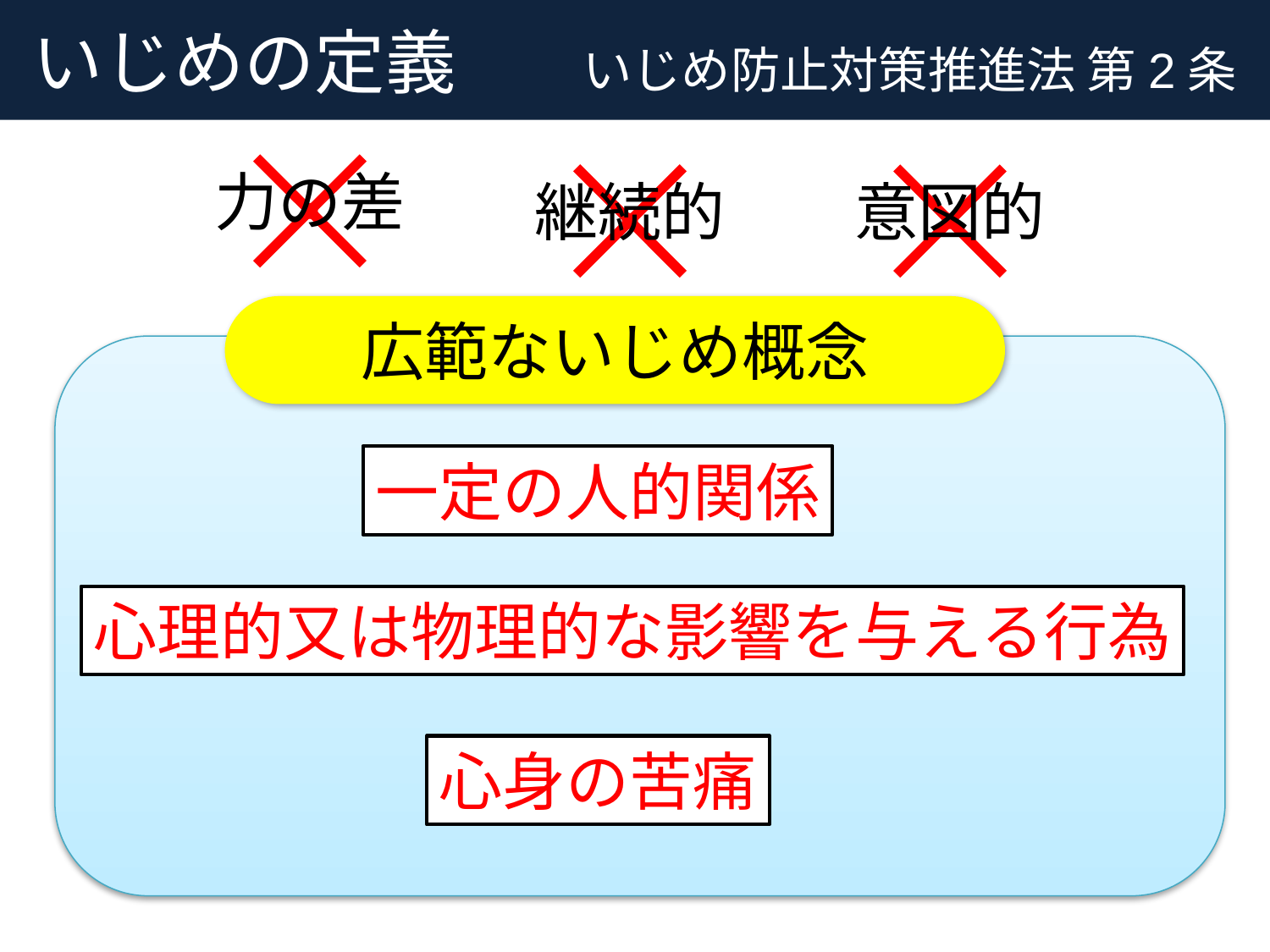

いじめの定義　　いじめ防止対策推進法 第2条

力の差
継続的
意図的
広範ないじめ概念

一定の人的関係
心理的又は物理的な影響を与える行為
心身の苦痛